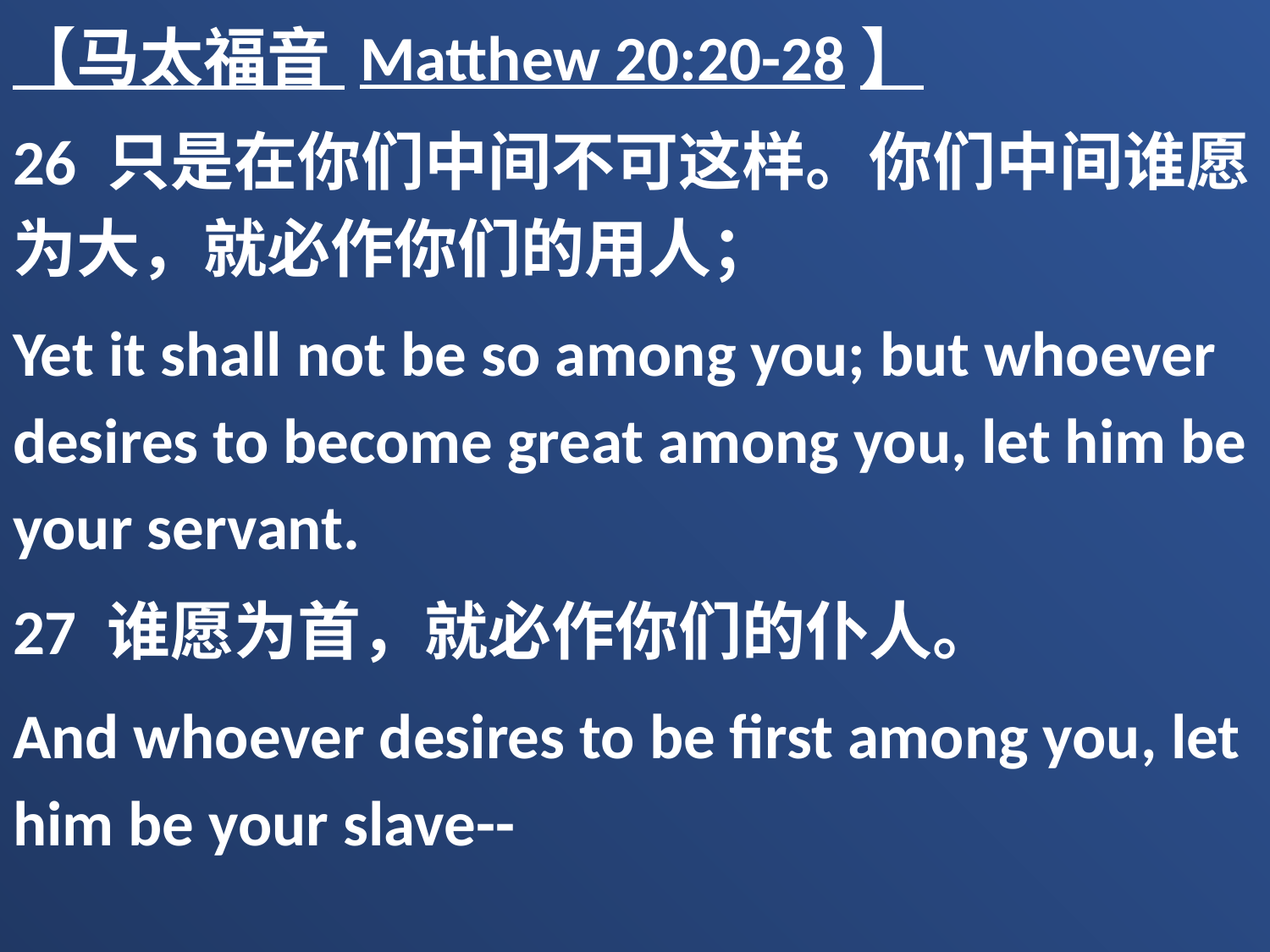

【马太福音 Matthew 20:20-28】
26 只是在你们中间不可这样。你们中间谁愿为大，就必作你们的用人；
Yet it shall not be so among you; but whoever desires to become great among you, let him be your servant.
27 谁愿为首，就必作你们的仆人。
And whoever desires to be first among you, let him be your slave--